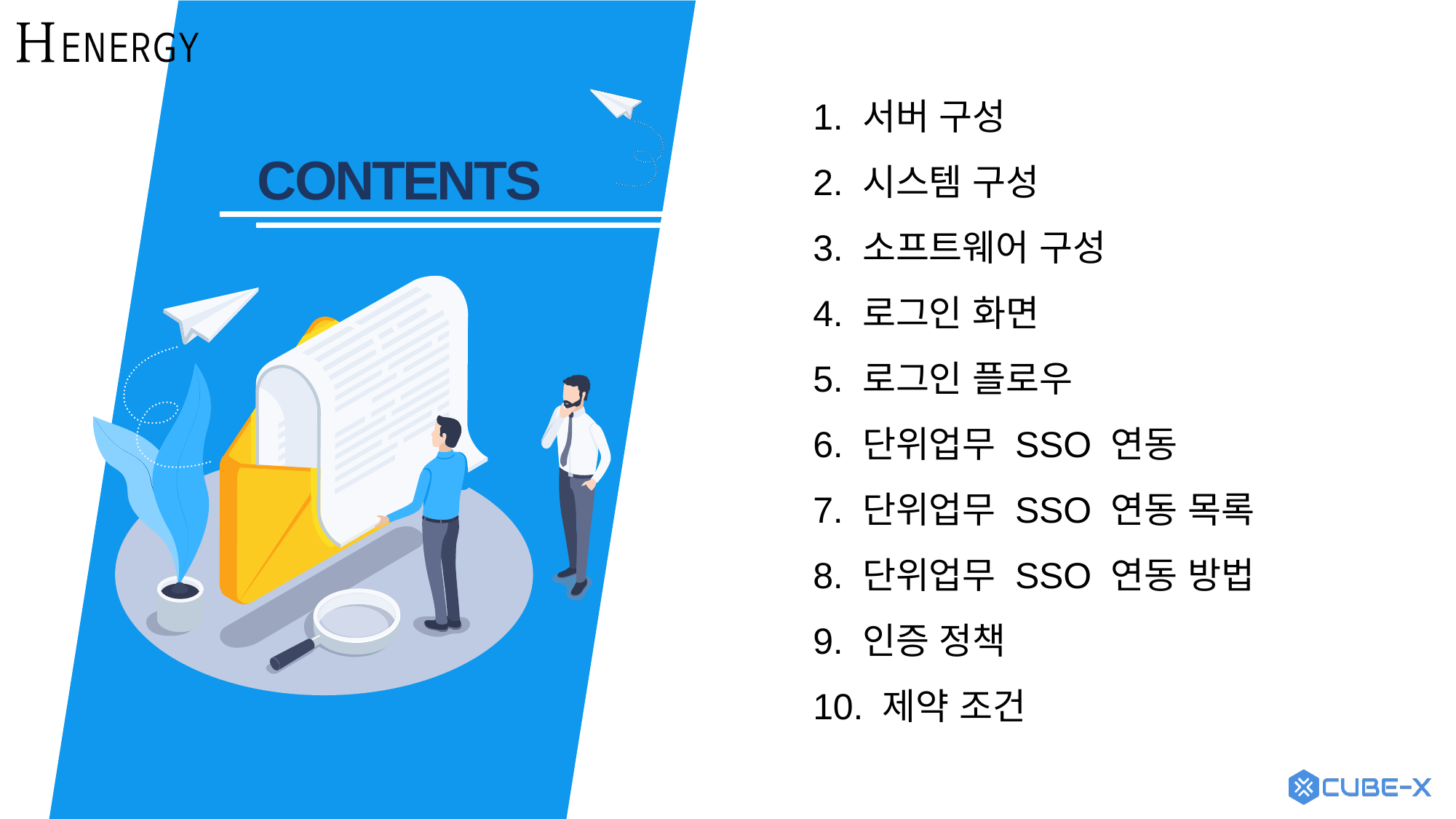

1. 서버 구성
2. 시스템 구성
3. 소프트웨어 구성
4. 로그인 화면
5. 로그인 플로우
6. 단위업무 SSO 연동
7. 단위업무 SSO 연동 목록
8. 단위업무 SSO 연동 방법
9. 인증 정책
10. 제약 조건
CONTENTS